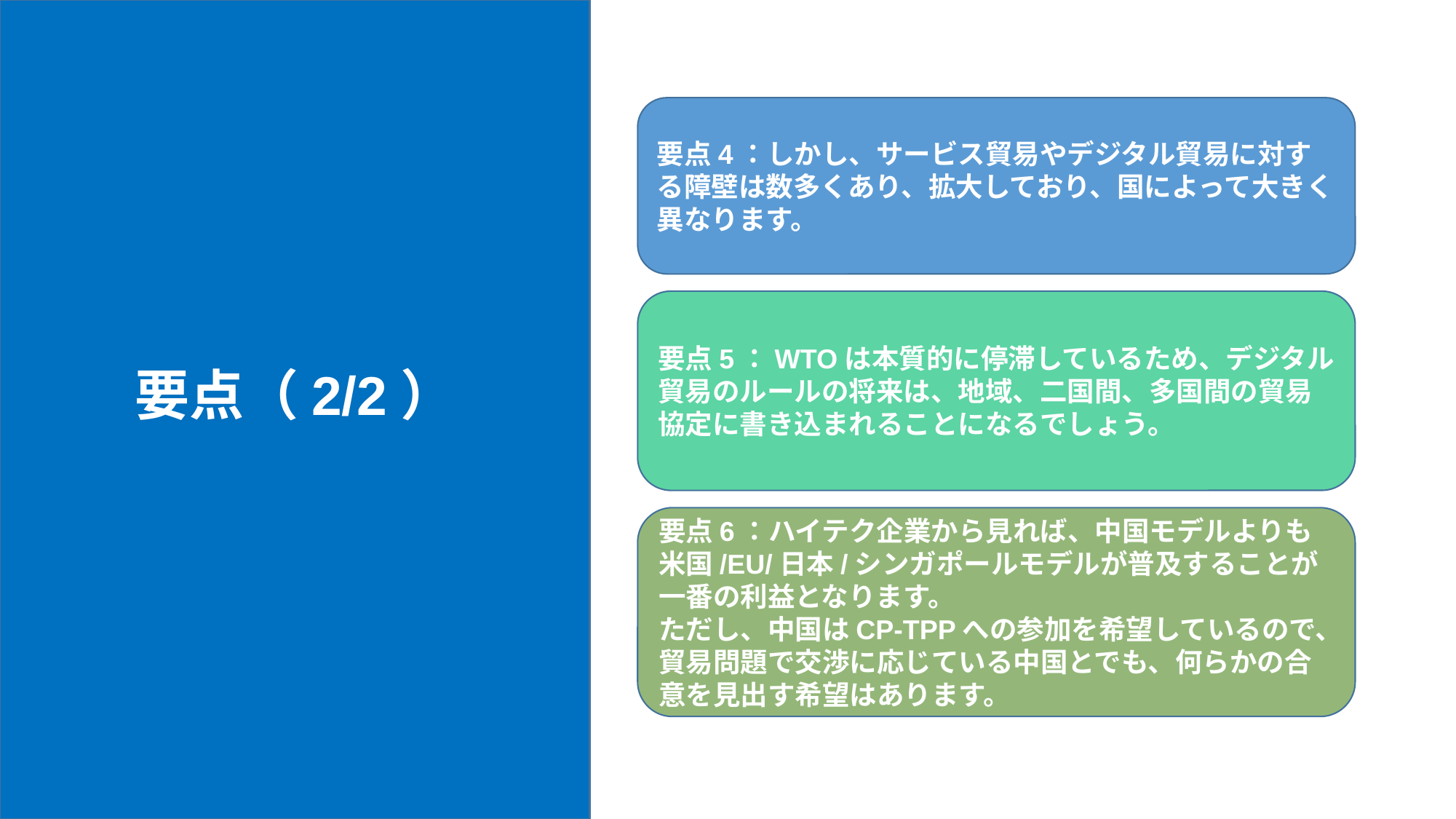

要点（2/2）

要点4：しかし、サービス貿易やデジタル貿易に対する障壁は数多くあり、拡大しており、国によって大きく異なります。
要点5：WTOは本質的に停滞しているため、デジタル貿易のルールの将来は、地域、二国間、多国間の貿易協定に書き込まれることになるでしょう。
要点6：ハイテク企業から見れば、中国モデルよりも米国/EU/日本/シンガポールモデルが普及することが一番の利益となります。
ただし、中国はCP-TPPへの参加を希望しているので、貿易問題で交渉に応じている中国とでも、何らかの合意を見出す希望はあります。